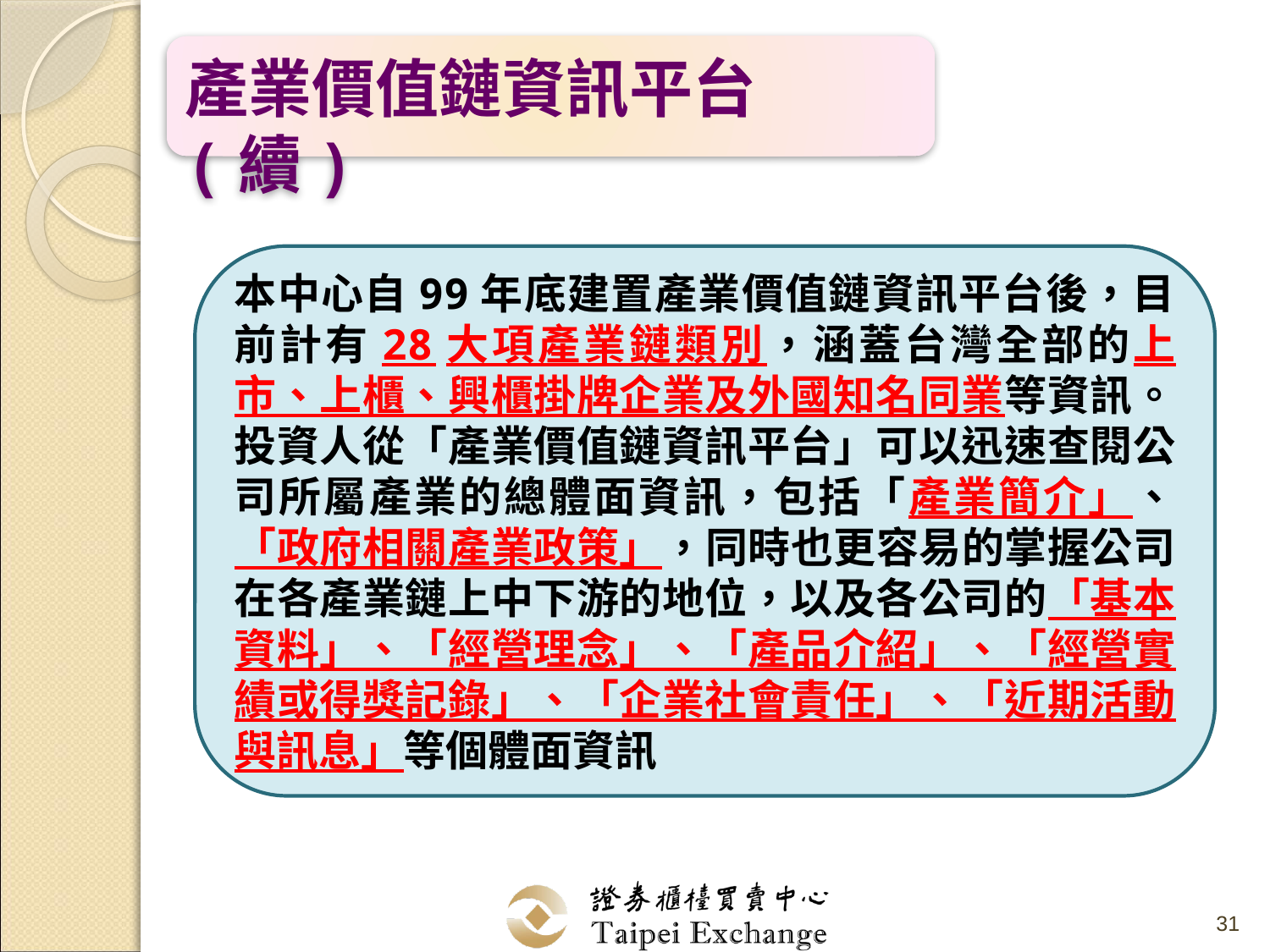

產業價值鏈資訊平台(續)
本中心自99年底建置產業價值鏈資訊平台後，目前計有28大項產業鏈類別，涵蓋台灣全部的上市、上櫃、興櫃掛牌企業及外國知名同業等資訊。投資人從「產業價值鏈資訊平台」可以迅速查閱公司所屬產業的總體面資訊，包括「產業簡介」、「政府相關產業政策」，同時也更容易的掌握公司在各產業鏈上中下游的地位，以及各公司的「基本資料」、「經營理念」、「產品介紹」、「經營實績或得獎記錄」、「企業社會責任」、「近期活動與訊息」等個體面資訊